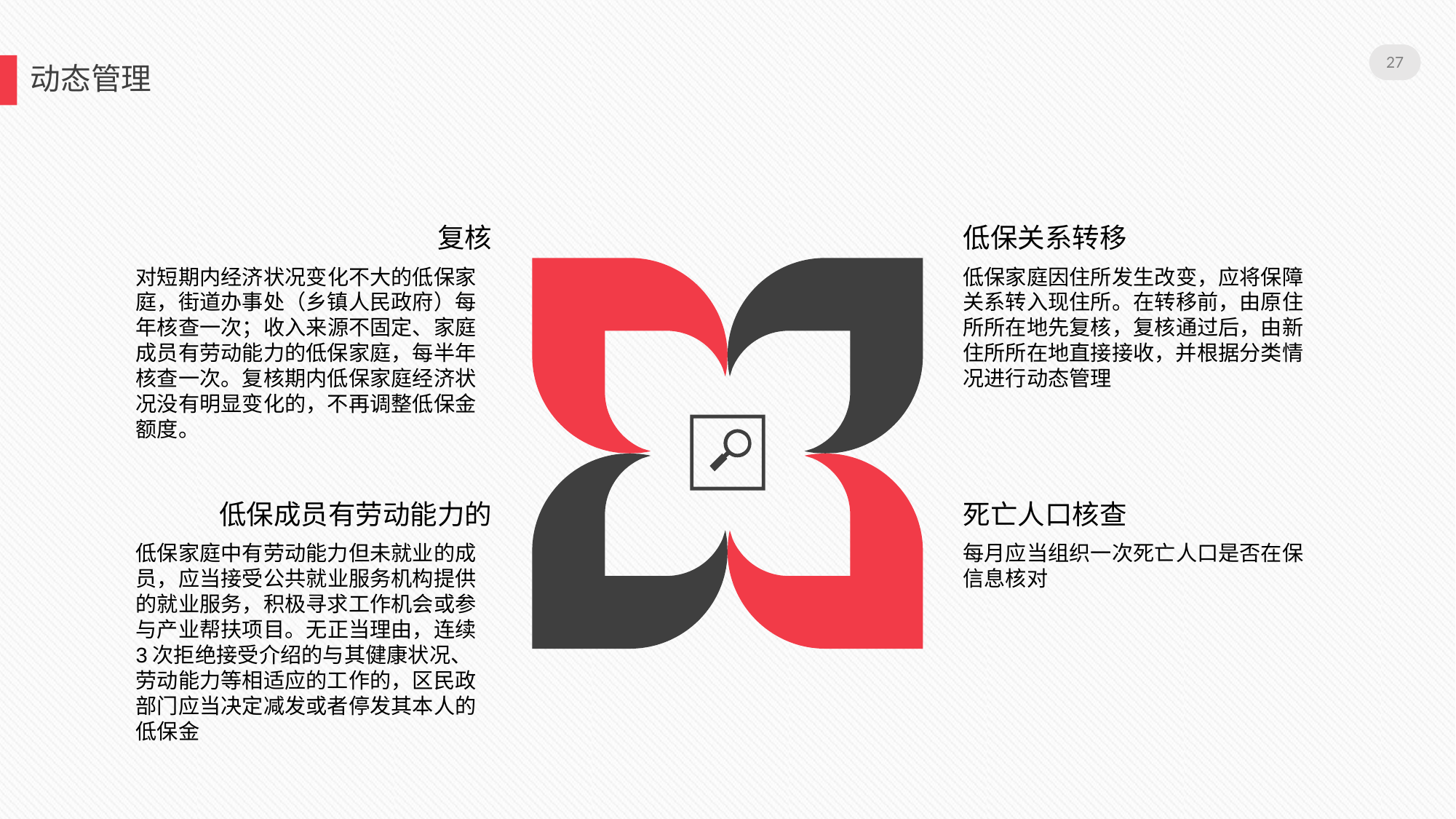

27
动态管理
复核
低保关系转移
对短期内经济状况变化不大的低保家庭，街道办事处（乡镇人民政府）每年核查一次；收入来源不固定、家庭成员有劳动能力的低保家庭，每半年核查一次。复核期内低保家庭经济状况没有明显变化的，不再调整低保金额度。

低保家庭因住所发生改变，应将保障关系转入现住所。在转移前，由原住所所在地先复核，复核通过后，由新住所所在地直接接收，并根据分类情况进行动态管理

低保成员有劳动能力的
死亡人口核查
低保家庭中有劳动能力但未就业的成员，应当接受公共就业服务机构提供的就业服务，积极寻求工作机会或参与产业帮扶项目。无正当理由，连续3次拒绝接受介绍的与其健康状况、劳动能力等相适应的工作的，区民政部门应当决定减发或者停发其本人的低保金

每月应当组织一次死亡人口是否在保信息核对